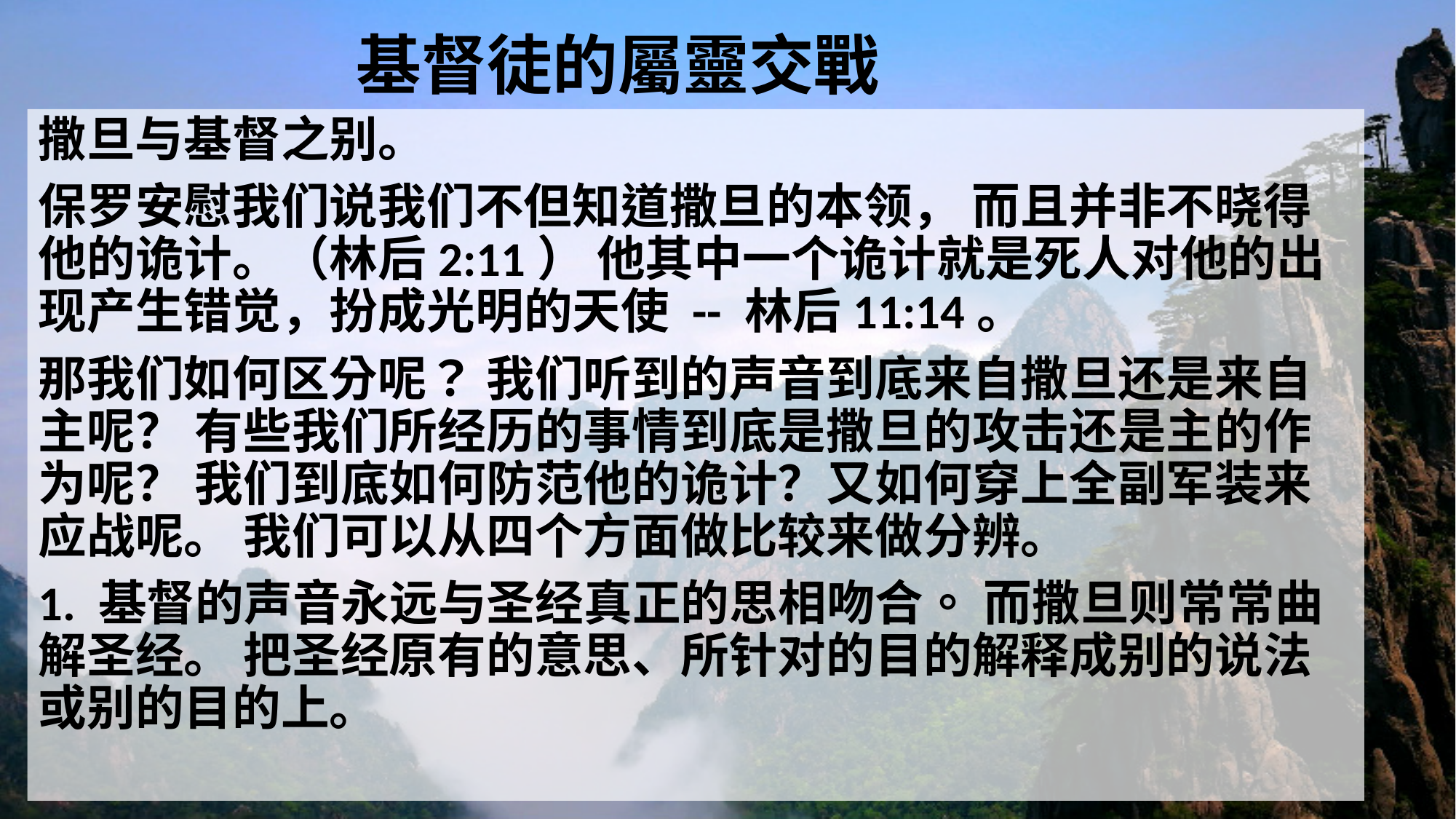

# 基督徒的屬靈交戰
撒旦与基督之别。
保罗安慰我们说我们不但知道撒旦的本领， 而且并非不晓得他的诡计。（林后2:11） 他其中一个诡计就是死人对他的出现产生错觉，扮成光明的天使 -- 林后11:14。
那我们如何区分呢？ 我们听到的声音到底来自撒旦还是来自主呢？ 有些我们所经历的事情到底是撒旦的攻击还是主的作为呢？ 我们到底如何防范他的诡计？又如何穿上全副军装来应战呢。 我们可以从四个方面做比较来做分辨。
1. 基督的声音永远与圣经真正的思相吻合。 而撒旦则常常曲解圣经。 把圣经原有的意思、所针对的目的解释成别的说法或别的目的上。